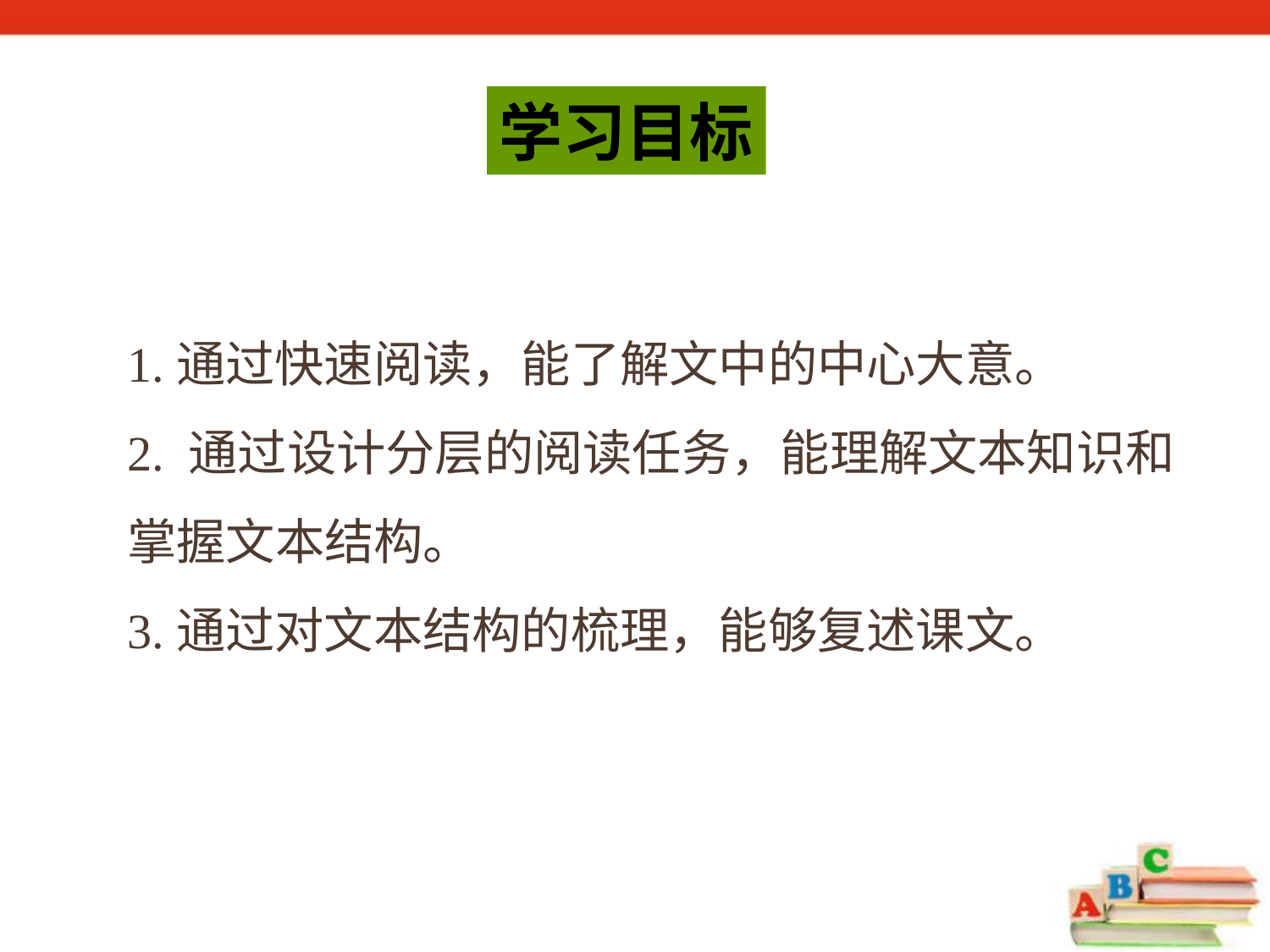

学习目标
# 1.通过快速阅读，能了解文中的中心大意。 2. 通过设计分层的阅读任务，能理解文本知识和掌握文本结构。 3.通过对文本结构的梳理，能够复述课文。